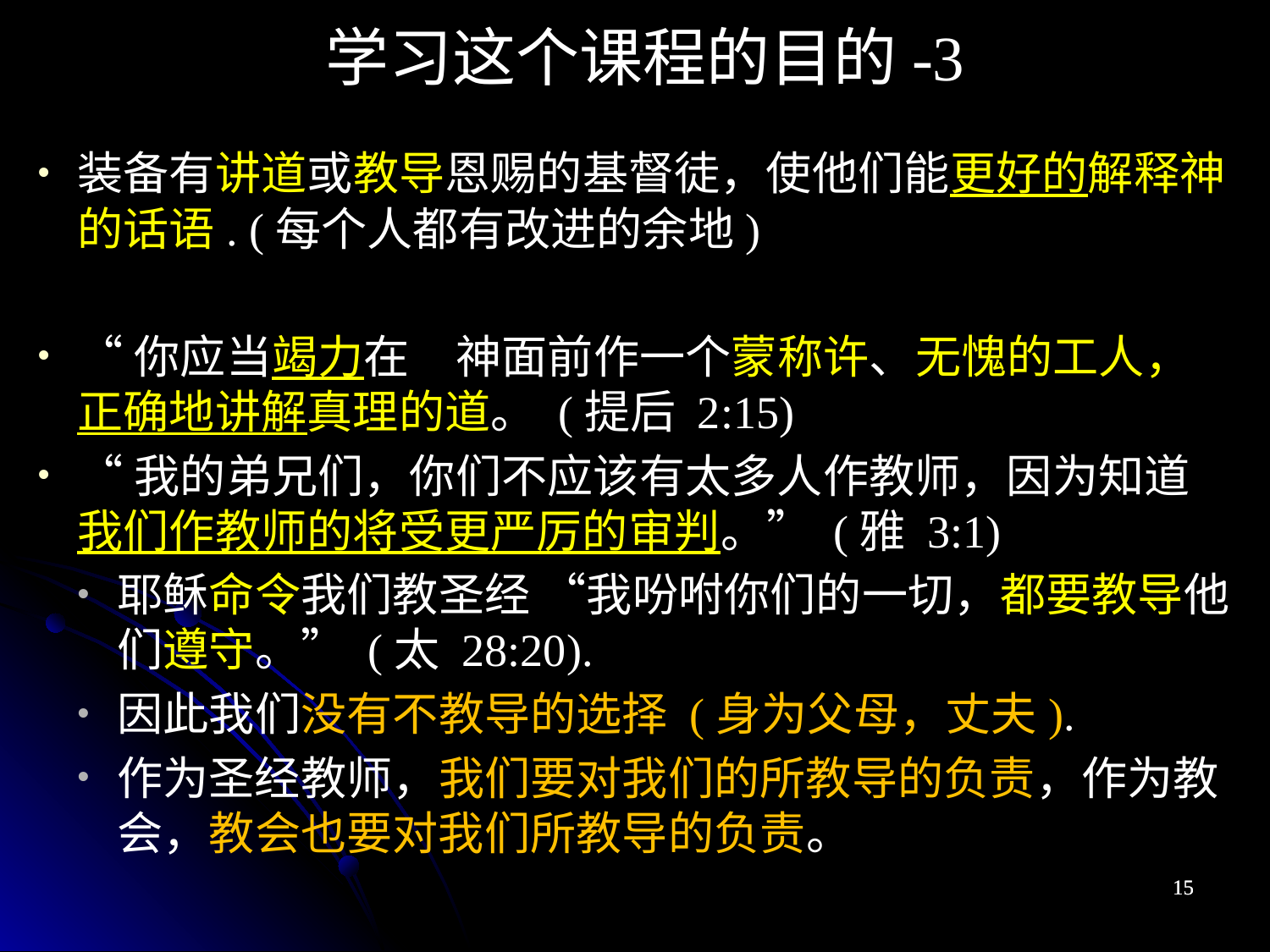

学习这个课程的目的-3
装备有讲道或教导恩赐的基督徒，使他们能更好的解释神的话语. (每个人都有改进的余地)

“你应当竭力在　神面前作一个蒙称许、无愧的工人，正确地讲解真理的道。 (提后 2:15)
“我的弟兄们，你们不应该有太多人作教师，因为知道我们作教师的将受更严厉的审判。” (雅 3:1)
耶稣命令我们教圣经 “我吩咐你们的一切，都要教导他们遵守。” (太 28:20).
因此我们没有不教导的选择 (身为父母，丈夫).
作为圣经教师，我们要对我们的所教导的负责，作为教会，教会也要对我们所教导的负责。
15
15